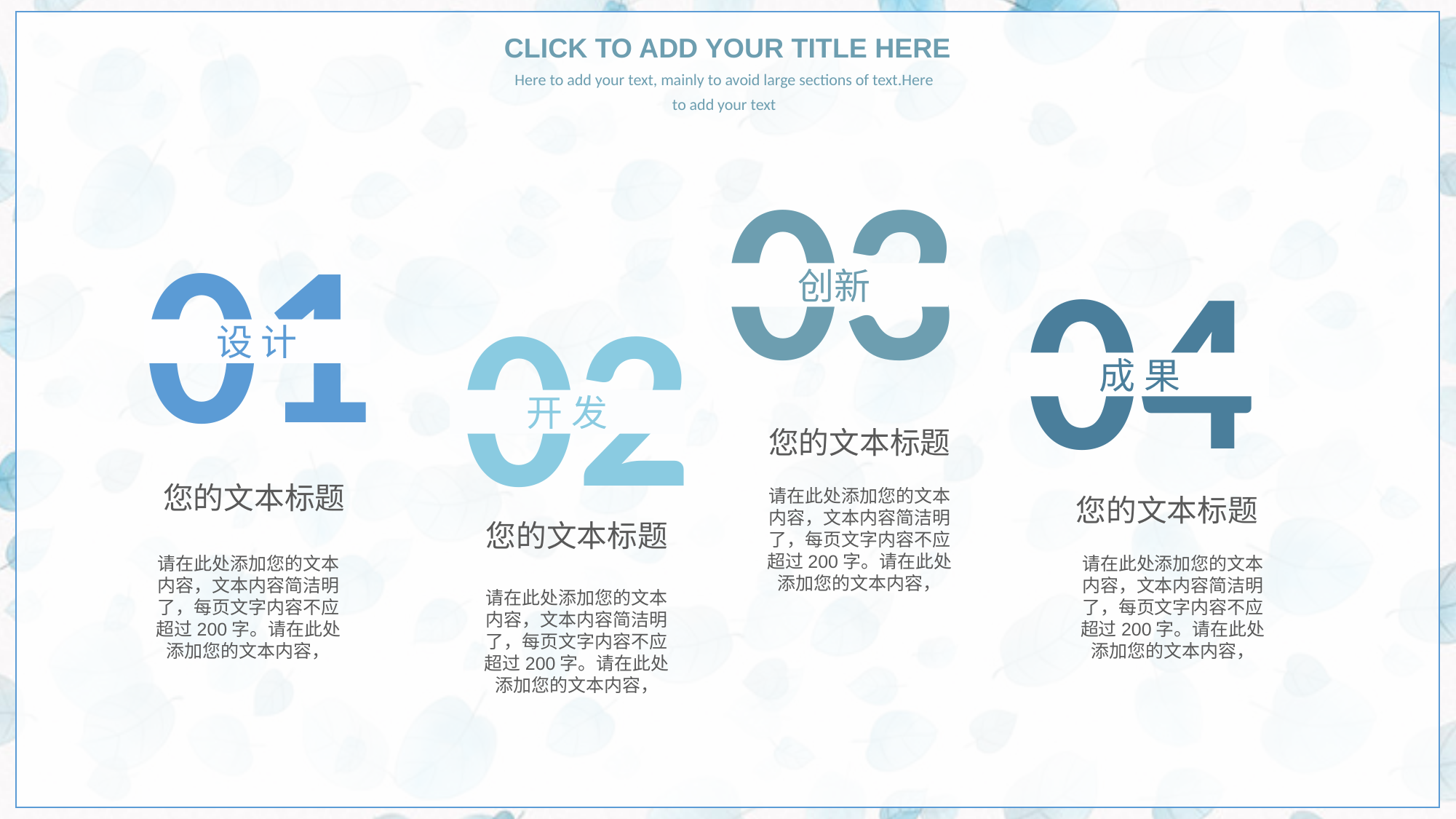

CLICK TO ADD YOUR TITLE HERE
Here to add your text, mainly to avoid large sections of text.Here to add your text
03
创新
01
设 计
04
成 果
02
开 发
您的文本标题
您的文本标题
请在此处添加您的文本内容，文本内容简洁明了，每页文字内容不应超过200字。请在此处添加您的文本内容，
您的文本标题
您的文本标题
请在此处添加您的文本内容，文本内容简洁明了，每页文字内容不应超过200字。请在此处添加您的文本内容，
请在此处添加您的文本内容，文本内容简洁明了，每页文字内容不应超过200字。请在此处添加您的文本内容，
请在此处添加您的文本内容，文本内容简洁明了，每页文字内容不应超过200字。请在此处添加您的文本内容，